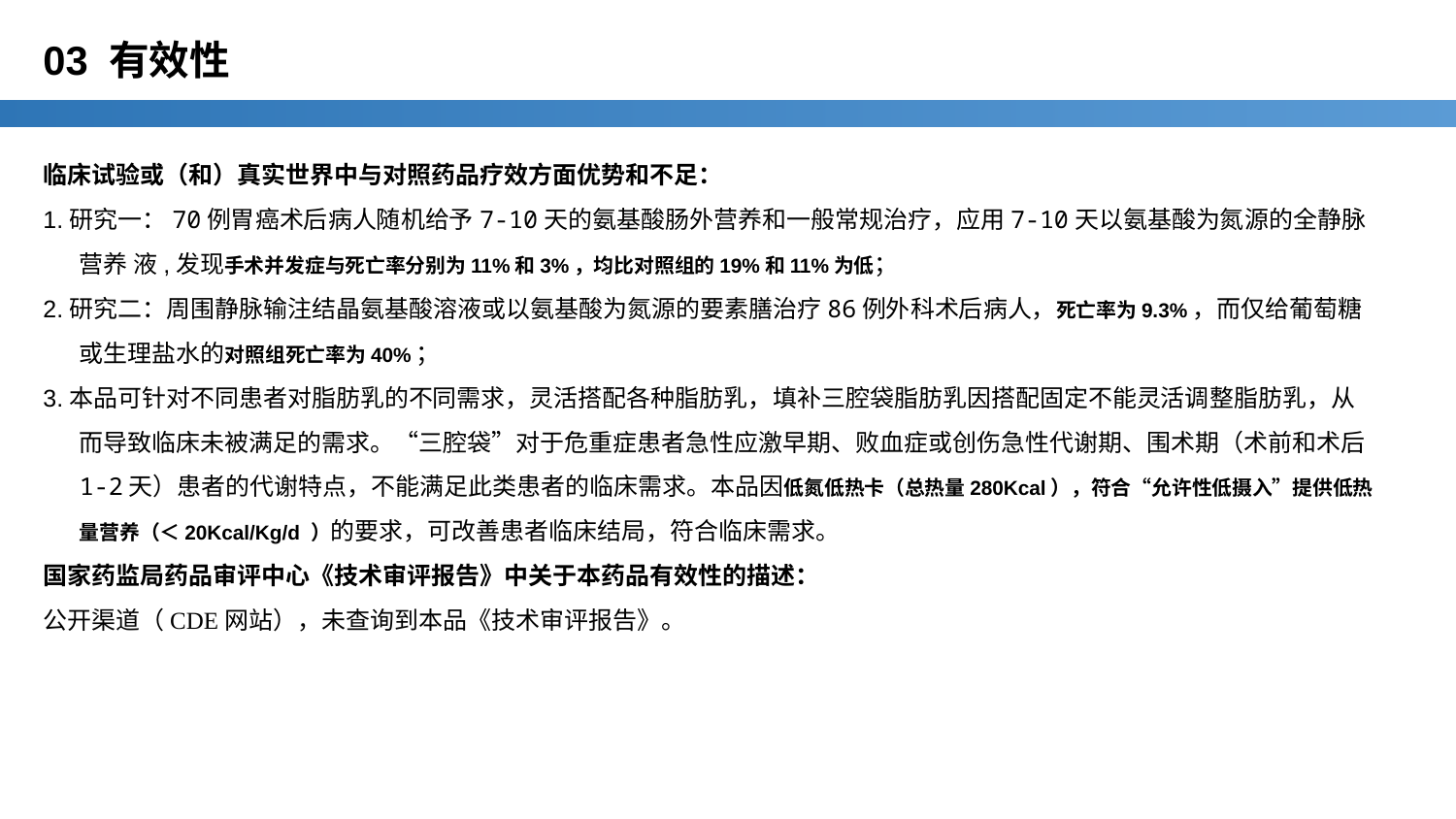

# 03 有效性
临床试验或（和）真实世界中与对照药品疗效方面优势和不足：
1.研究一：70例胃癌术后病人随机给予7-10天的氨基酸肠外营养和一般常规治疗，应用7-10天以氨基酸为氮源的全静脉营养 液,发现手术并发症与死亡率分别为11%和3%，均比对照组的19%和11%为低；
2.研究二：周围静脉输注结晶氨基酸溶液或以氨基酸为氮源的要素膳治疗86例外科术后病人，死亡率为9.3%，而仅给葡萄糖或生理盐水的对照组死亡率为40%；
3.本品可针对不同患者对脂肪乳的不同需求，灵活搭配各种脂肪乳，填补三腔袋脂肪乳因搭配固定不能灵活调整脂肪乳，从而导致临床未被满足的需求。“三腔袋”对于危重症患者急性应激早期、败血症或创伤急性代谢期、围术期（术前和术后1-2天）患者的代谢特点，不能满足此类患者的临床需求。本品因低氮低热卡（总热量280Kcal），符合“允许性低摄入”提供低热量营养（＜20Kcal/Kg/d ）的要求，可改善患者临床结局，符合临床需求。
国家药监局药品审评中心《技术审评报告》中关于本药品有效性的描述：
公开渠道（CDE网站），未查询到本品《技术审评报告》。